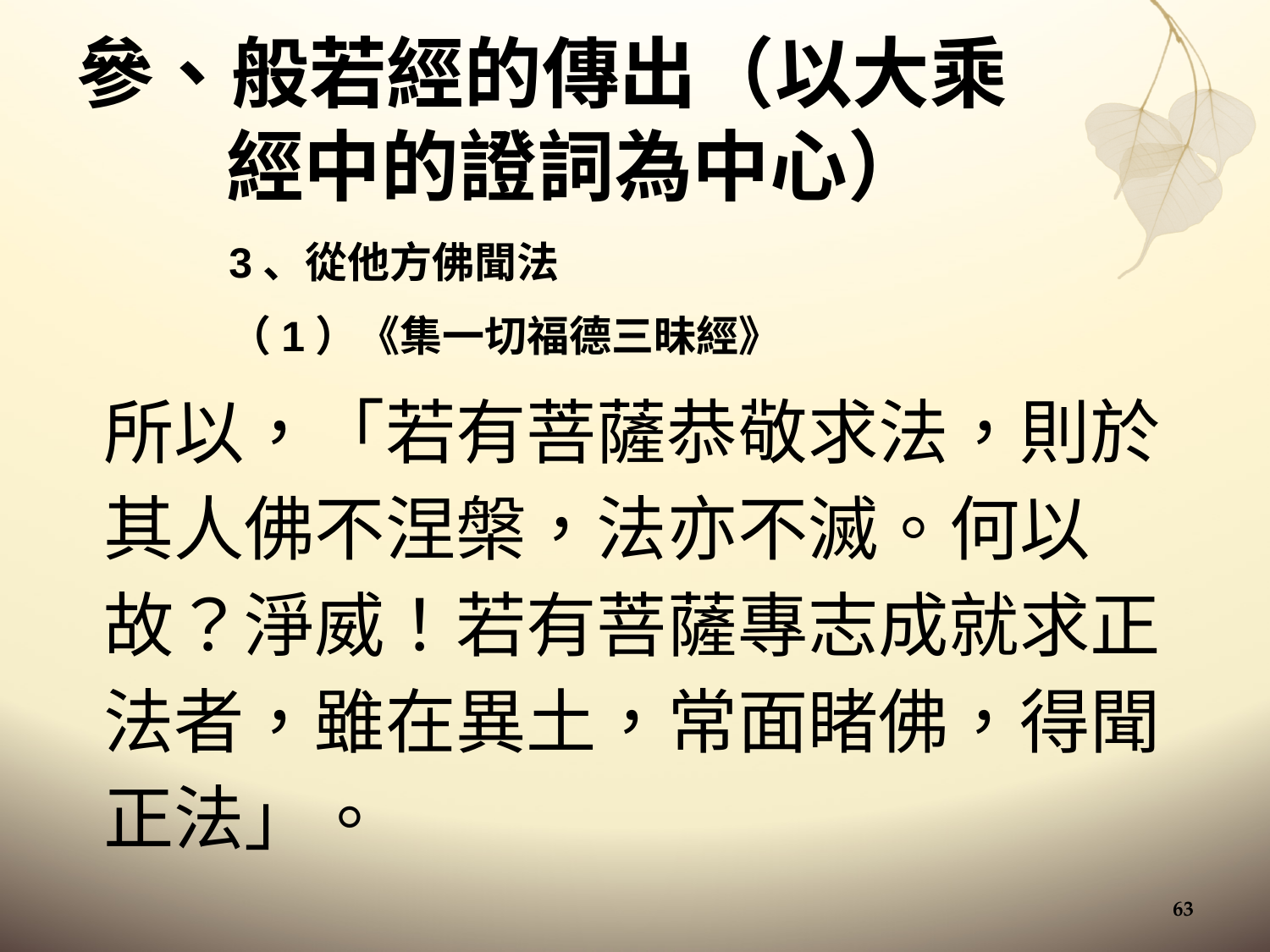

# 參、般若經的傳出（以大乘經中的證詞為中心）
3、從他方佛聞法
（1）《集一切福德三昧經》
所以，「若有菩薩恭敬求法，則於其人佛不涅槃，法亦不滅。何以故？淨威！若有菩薩專志成就求正法者，雖在異土，常面睹佛，得聞正法」。
63